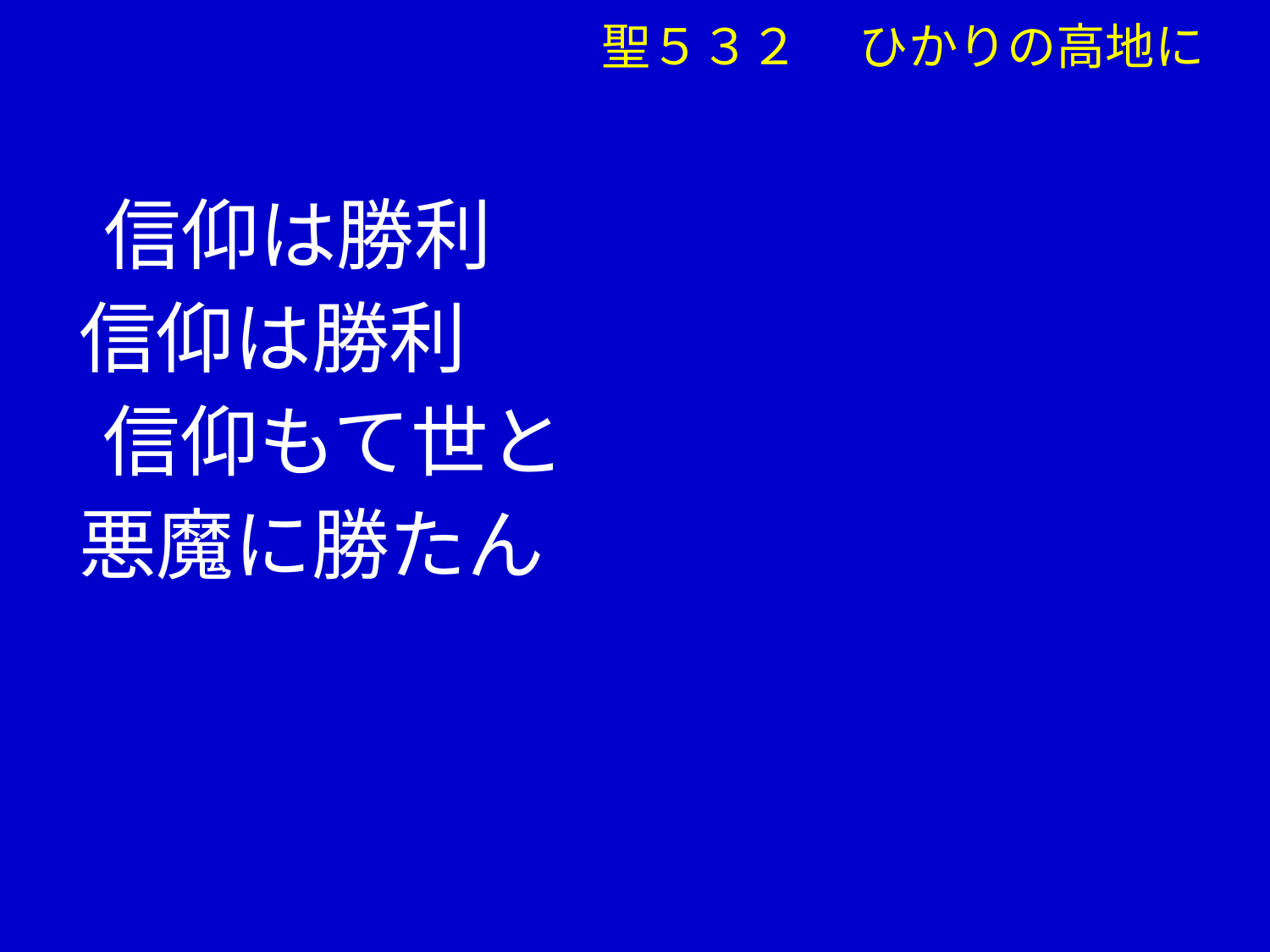

聖５３２ 　ひかりの高地に
　　信仰は勝利
    信仰は勝利
　  信仰もて世と
    悪魔に勝たん